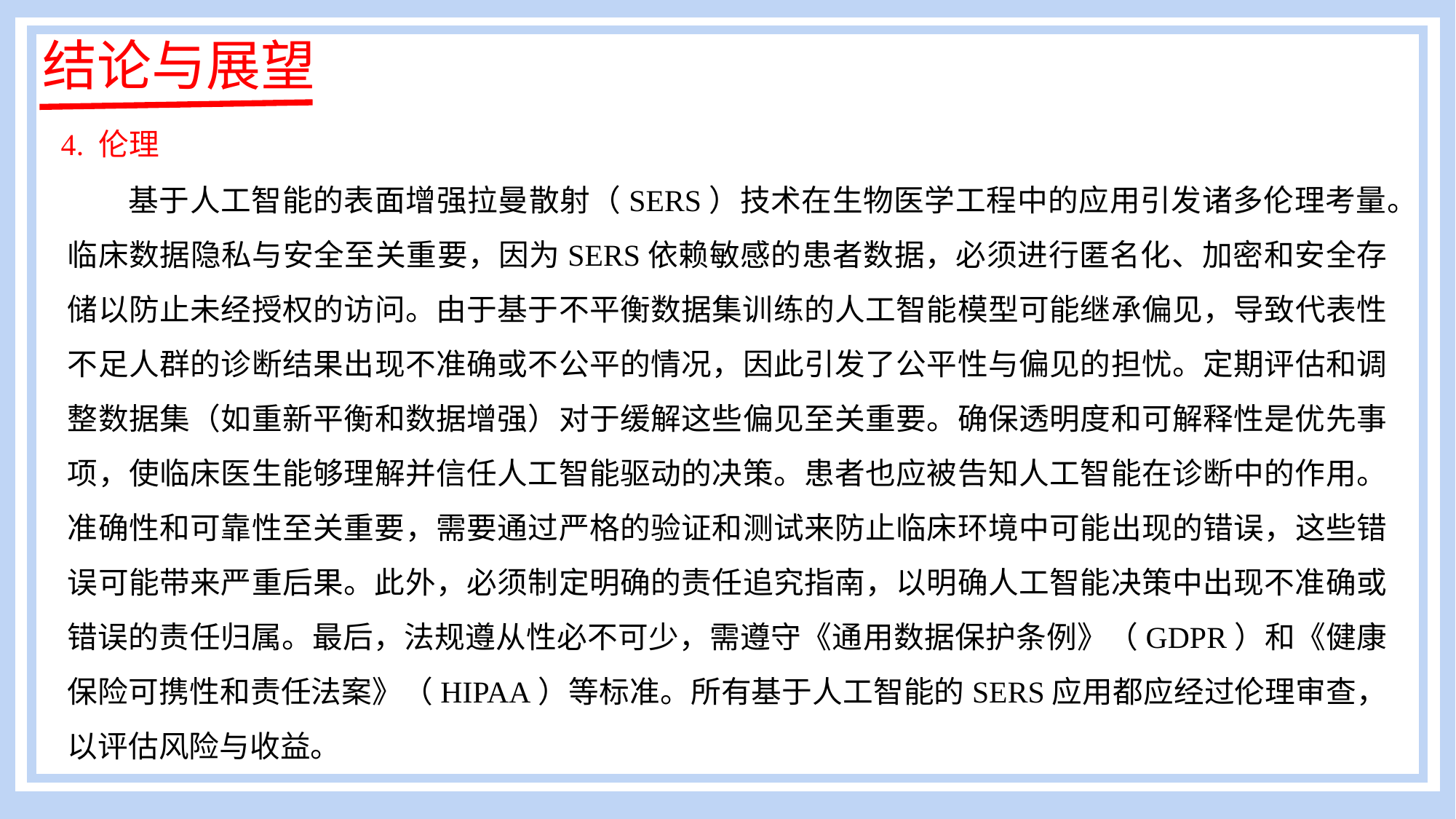

结论与展望
c
4. 伦理
基于人工智能的表面增强拉曼散射（SERS）技术在生物医学工程中的应用引发诸多伦理考量。临床数据隐私与安全至关重要，因为SERS依赖敏感的患者数据，必须进行匿名化、加密和安全存储以防止未经授权的访问。由于基于不平衡数据集训练的人工智能模型可能继承偏见，导致代表性不足人群的诊断结果出现不准确或不公平的情况，因此引发了公平性与偏见的担忧。定期评估和调整数据集（如重新平衡和数据增强）对于缓解这些偏见至关重要。确保透明度和可解释性是优先事项，使临床医生能够理解并信任人工智能驱动的决策。患者也应被告知人工智能在诊断中的作用。准确性和可靠性至关重要，需要通过严格的验证和测试来防止临床环境中可能出现的错误，这些错误可能带来严重后果。此外，必须制定明确的责任追究指南，以明确人工智能决策中出现不准确或错误的责任归属。最后，法规遵从性必不可少，需遵守《通用数据保护条例》（GDPR）和《健康保险可携性和责任法案》（HIPAA）等标准。所有基于人工智能的SERS应用都应经过伦理审查，以评估风险与收益。